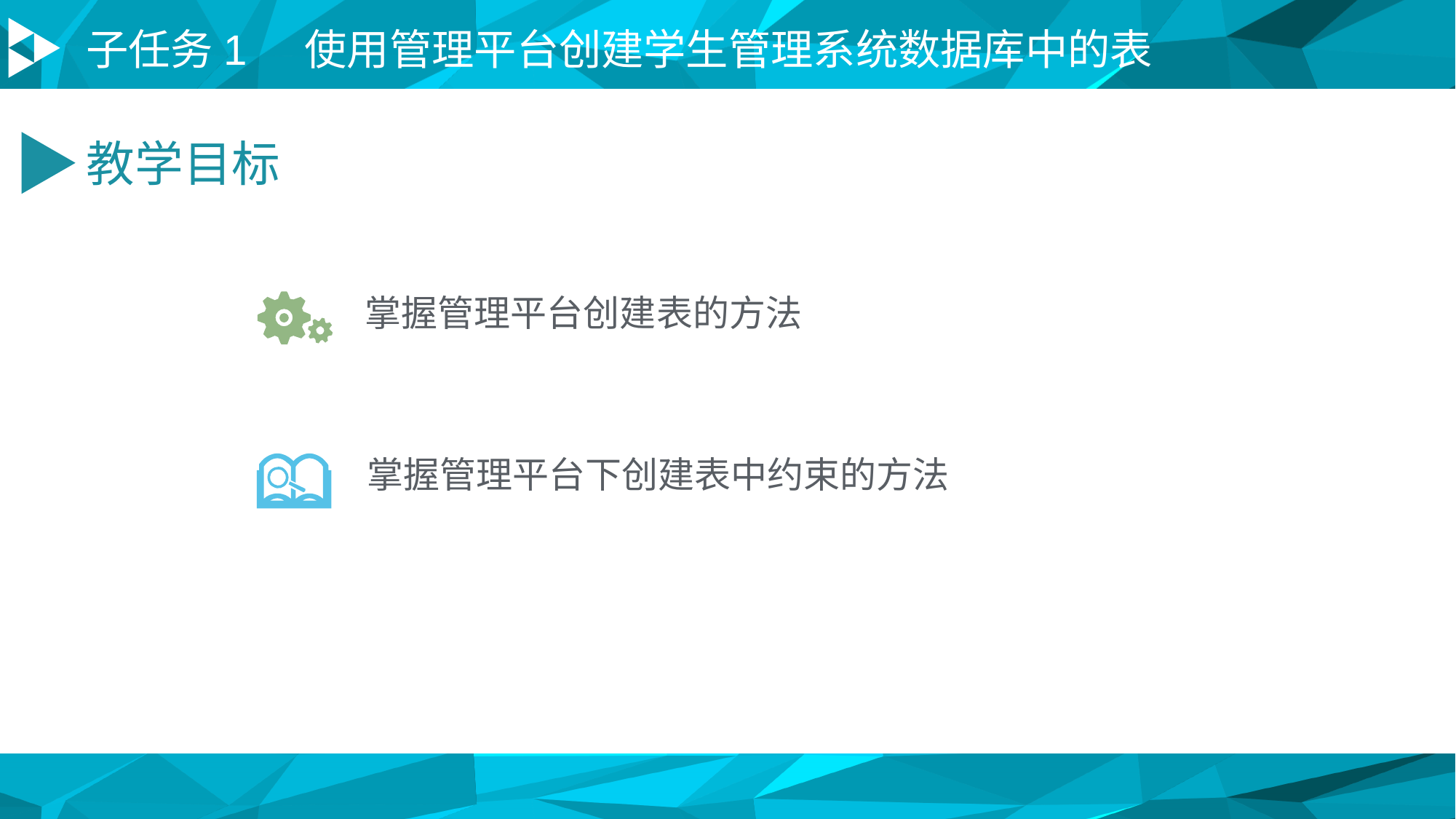

子任务1    使用管理平台创建学生管理系统数据库中的表
教学目标

掌握管理平台创建表的方法

素质目标
知识目标
能力目标
能够根据要求来绘制功能模块图
掌握管理平台下创建表中约束的方法